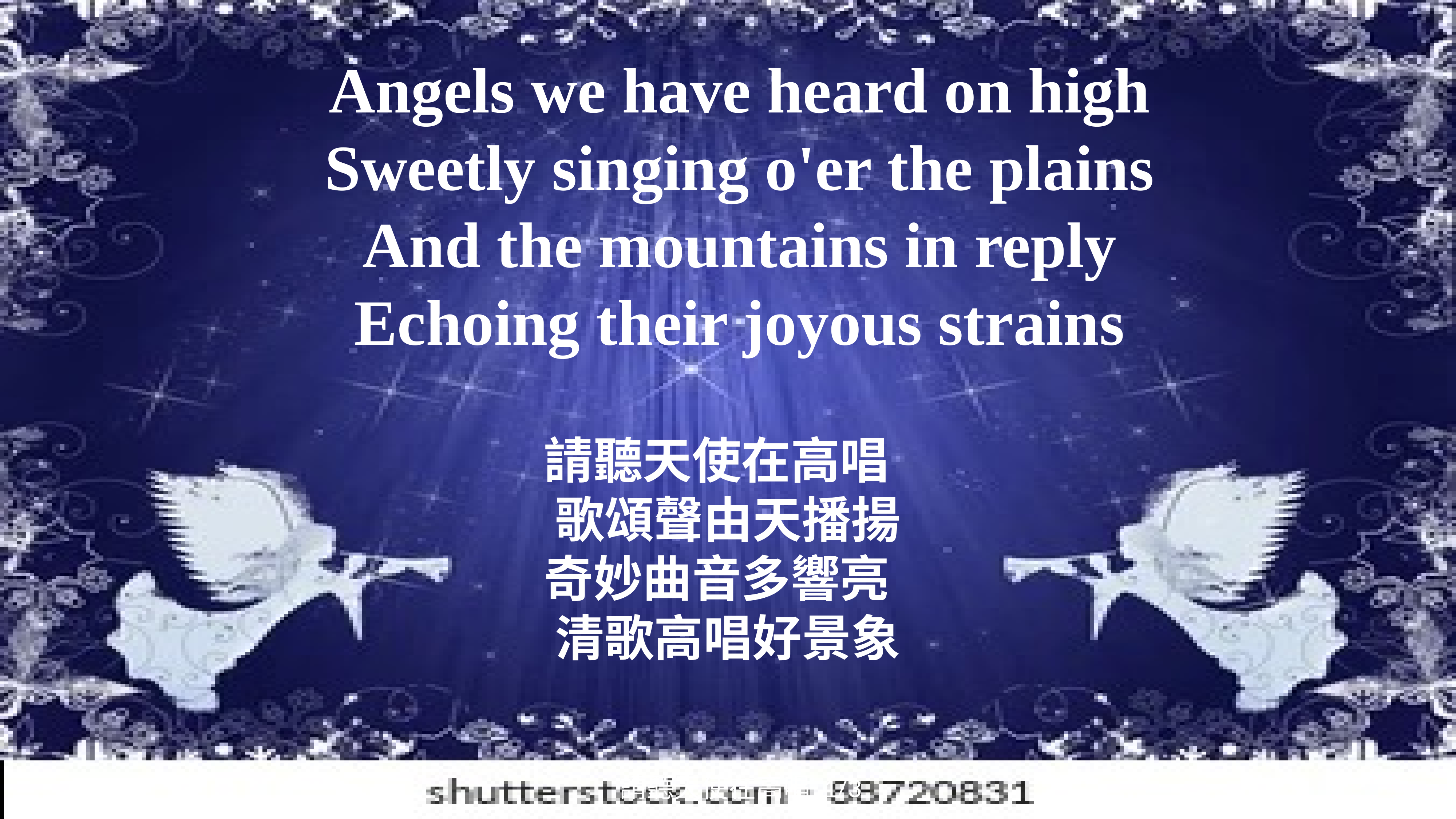

Angels we have heard on high
Sweetly singing o'er the plains
And the mountains in reply
Echoing their joyous strains
請聽天使在高唱
歌頌聲由天播揚
奇妙曲音多響亮
清歌高唱好景象
請聽天使在高唱 1/3